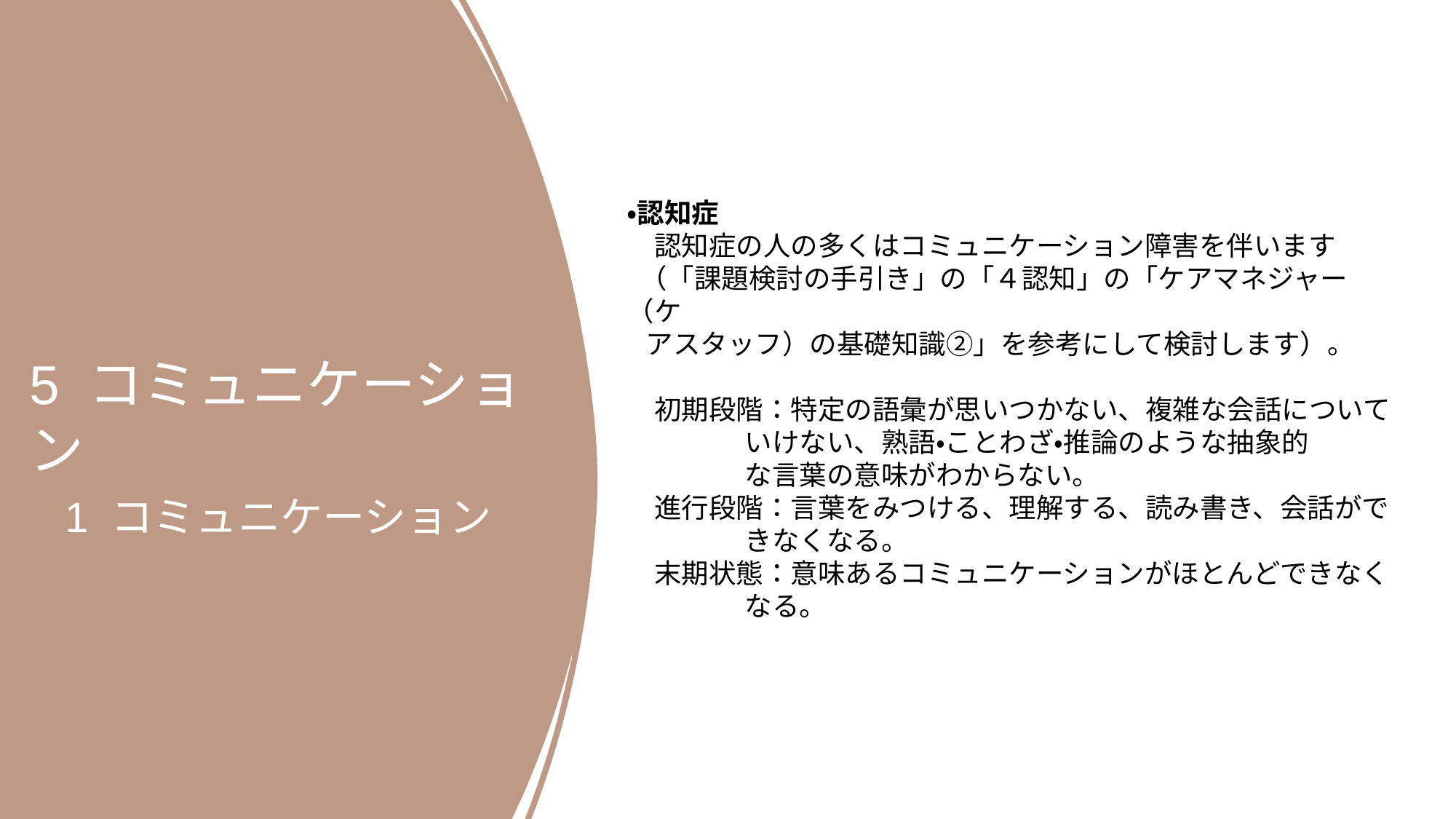

5 コミュニケーション
   1 コミュニケーション
・認知症
　認知症の人の多くはコミュニケーション障害を伴います
 （「課題検討の手引き」の「４認知」の「ケアマネジャー（ケ
  アスタッフ）の基礎知識②」を参考にして検討します）。

　初期段階：特定の語彙が思いつかない、複雑な会話について
                  いけない、熟語・ことわざ・推論のような抽象的
                  な言葉の意味がわからない。
　進行段階：言葉をみつける、理解する、読み書き、会話がで
                  きなくなる。
　末期状態：意味あるコミュニケーションがほとんどできなく
                  なる。